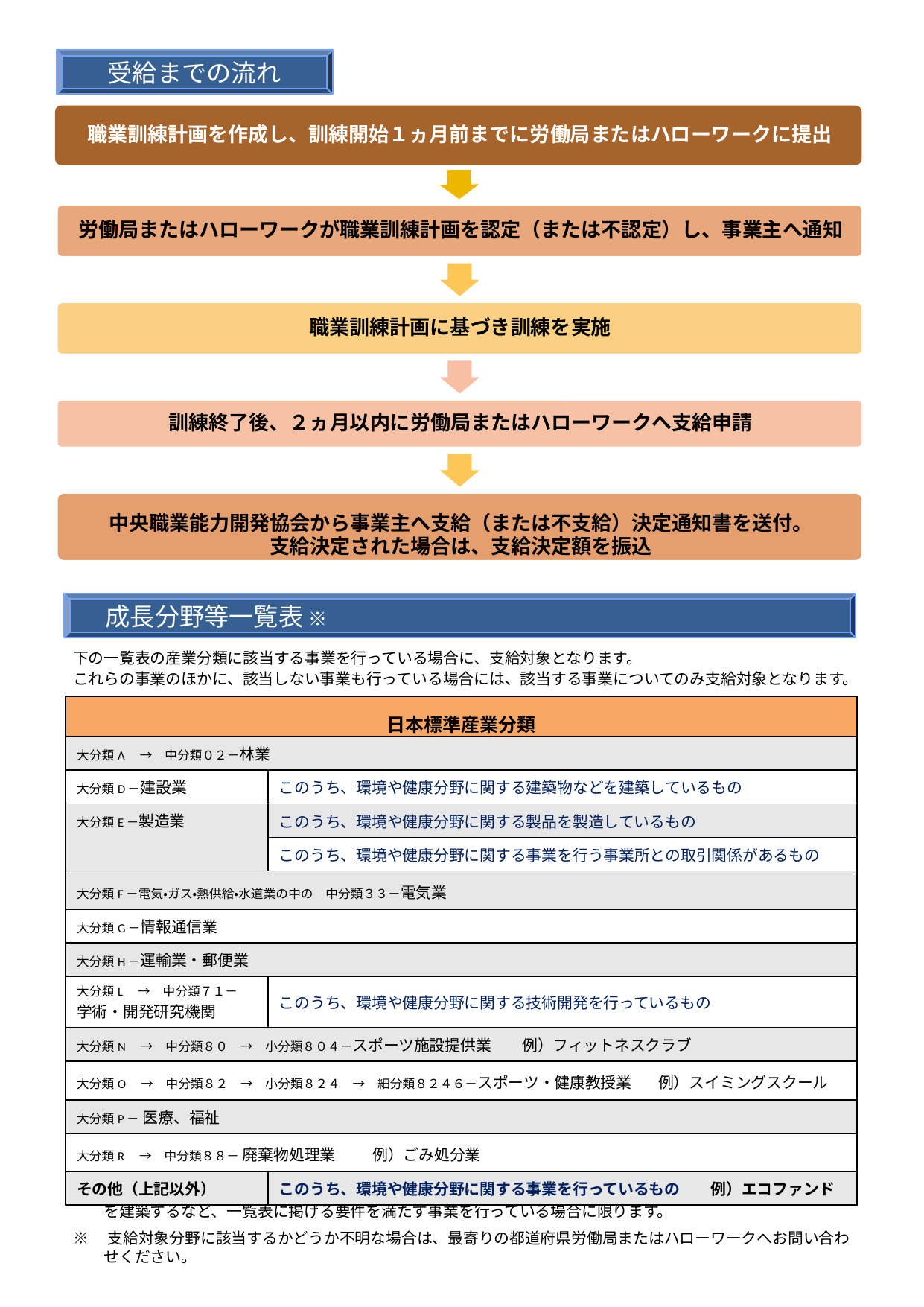

受給までの流れ

職業訓練計画を作成し、訓練開始１ヵ月前までに労働局またはハローワークに提出

労働局またはハローワークが職業訓練計画を認定（または不認定）し、事業主へ通知

職業訓練計画に基づき訓練を実施

訓練終了後、２ヵ月以内に労働局またはハローワークへ支給申請

中央職業能力開発協会から事業主へ支給（または不支給）決定通知書を送付。
支給決定された場合は、支給決定額を振込
　成長分野等一覧表 ※
　下の一覧表の産業分類に該当する事業を行っている場合に、支給対象となります。
　これらの事業のほかに、該当しない事業も行っている場合には、該当する事業についてのみ支給対象となります。

※　「建設業」「製造業」「学術・開発研究機関」「その他」については、環境分野や健康分野に関する建築物
　　を建築するなど、一覧表に掲げる要件を満たす事業を行っている場合に限ります。

※　支給対象分野に該当するかどうか不明な場合は、最寄りの都道府県労働局またはハローワークへお問い合わ
　　せください。
| 日本標準産業分類 |  |
| --- | --- |
| 大分類A　→　中分類０２－林業 |  |
| 大分類D－建設業 | このうち、環境や健康分野に関する建築物などを建築しているもの |
| 大分類E－製造業 | このうち、環境や健康分野に関する製品を製造しているもの |
|  | このうち、環境や健康分野に関する事業を行う事業所との取引関係があるもの |
| 大分類F－電気・ガス・熱供給・水道業の中の　中分類３３－電気業 |  |
| 大分類G－情報通信業 |  |
| 大分類H－運輸業・郵便業 |  |
| 大分類L　→　中分類７１－ 学術・開発研究機関 | このうち、環境や健康分野に関する技術開発を行っているもの |
| 大分類N　→　中分類８０　→　小分類８０４－スポーツ施設提供業　　例）フィットネスクラブ |  |
| 大分類O　→　中分類８２　→　小分類８２４　→　細分類８２４６－スポーツ・健康教授業　 例）スイミングスクール |  |
| 大分類P－ 医療、福祉 |  |
| 大分類R　→　中分類８８－ 廃棄物処理業　　例）ごみ処分業 |  |
| その他（上記以外） | このうち、環境や健康分野に関する事業を行っているもの　　例）エコファンド |